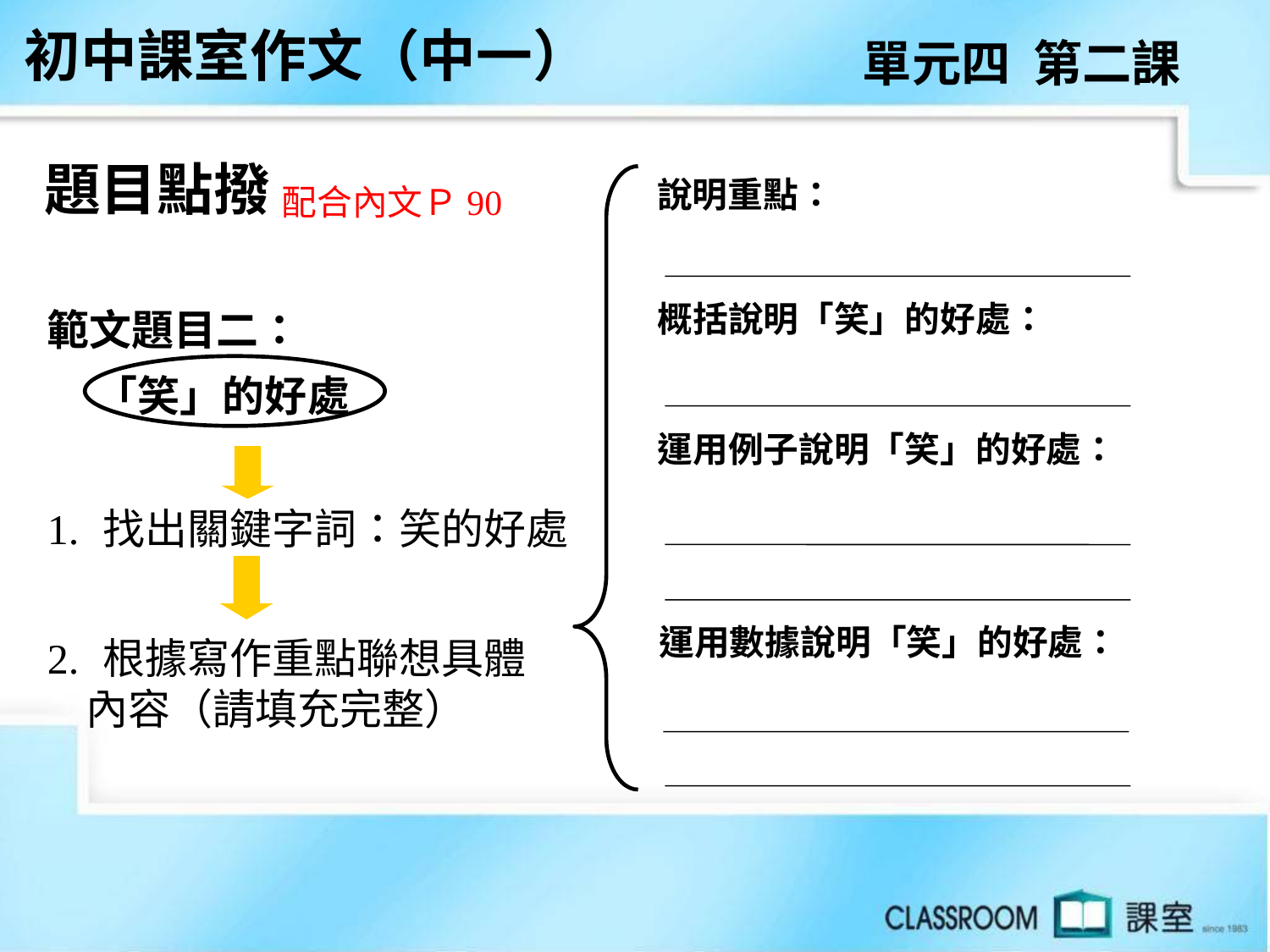

初中課室作文（中一）
單元四  第二課
題目點撥

說明重點：

概括說明「笑」的好處：

運用例子說明「笑」的好處：

運用數據說明「笑」的好處：

配合內文Ｐ90
範文題目二：
    「笑」的好處

1. 找出關鍵字詞：笑的好處

2. 根據寫作重點聯想具體
   內容（請填充完整）